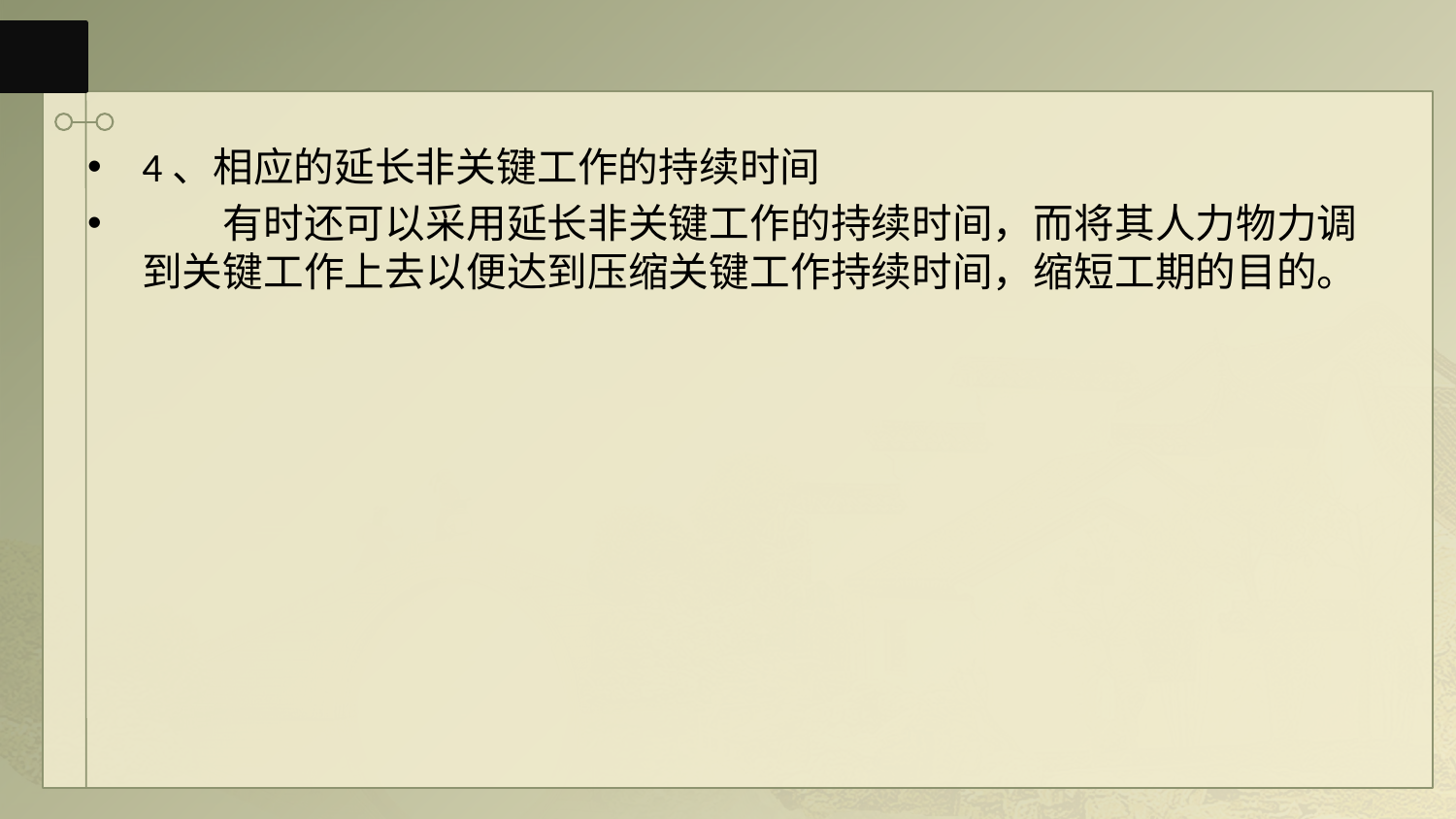

#
4、相应的延长非关键工作的持续时间
　　有时还可以采用延长非关键工作的持续时间，而将其人力物力调到关键工作上去以便达到压缩关键工作持续时间，缩短工期的目的。